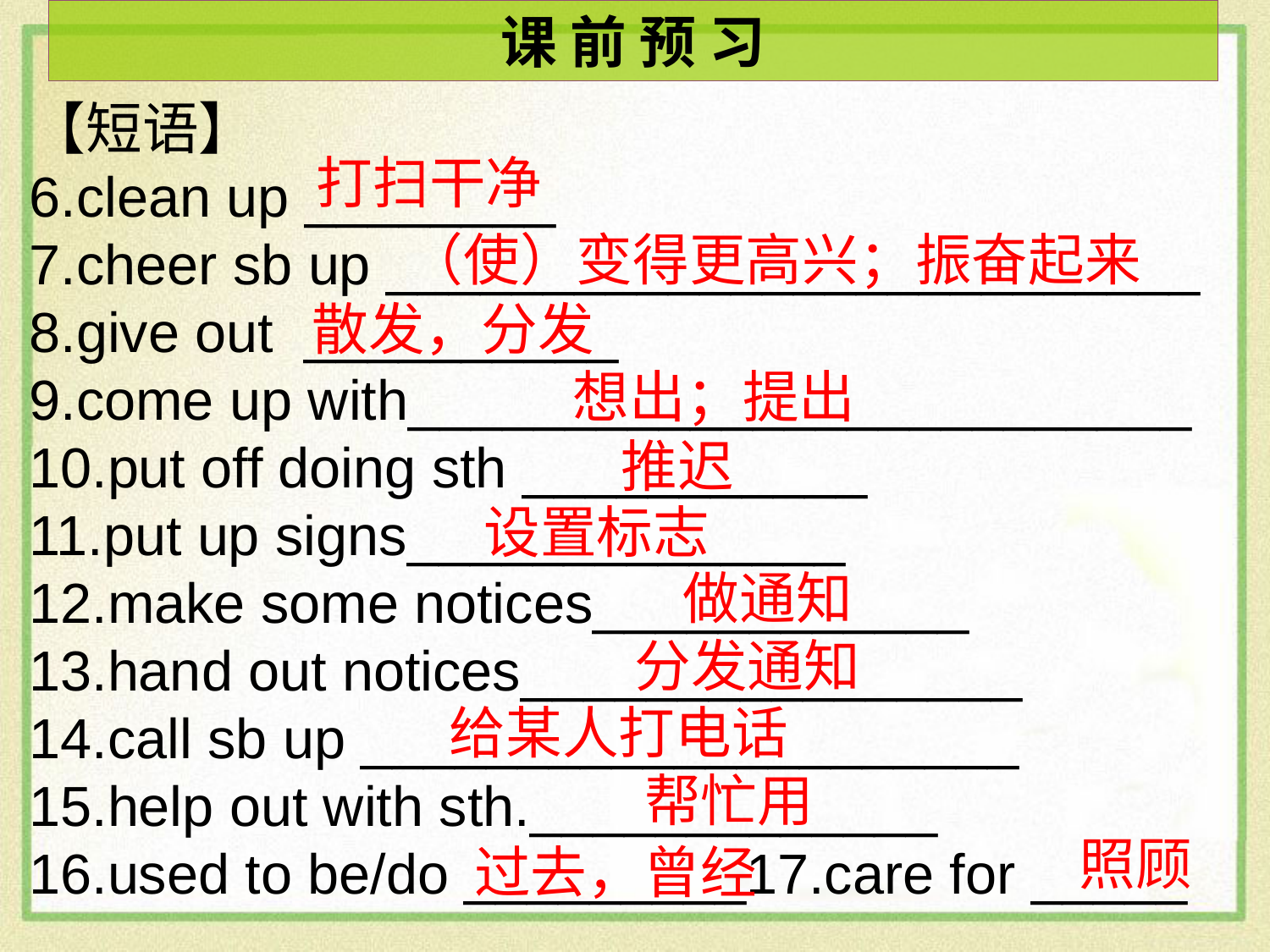

课 前 预 习
【短语】
6.clean up ________
7.cheer sb up __________________________
8.give out  __________
9.come up with_________________________
10.put off doing sth ___________
11.put up signs______________
12.make some notices____________
13.hand out notices________________
14.call sb up _____________________
15.help out with sth._____________
16.used to be/do _________17.care for _____
打扫干净
（使）变得更高兴；振奋起来
散发，分发
想出；提出
推迟
设置标志
做通知
分发通知
给某人打电话
帮忙用
照顾
过去，曾经